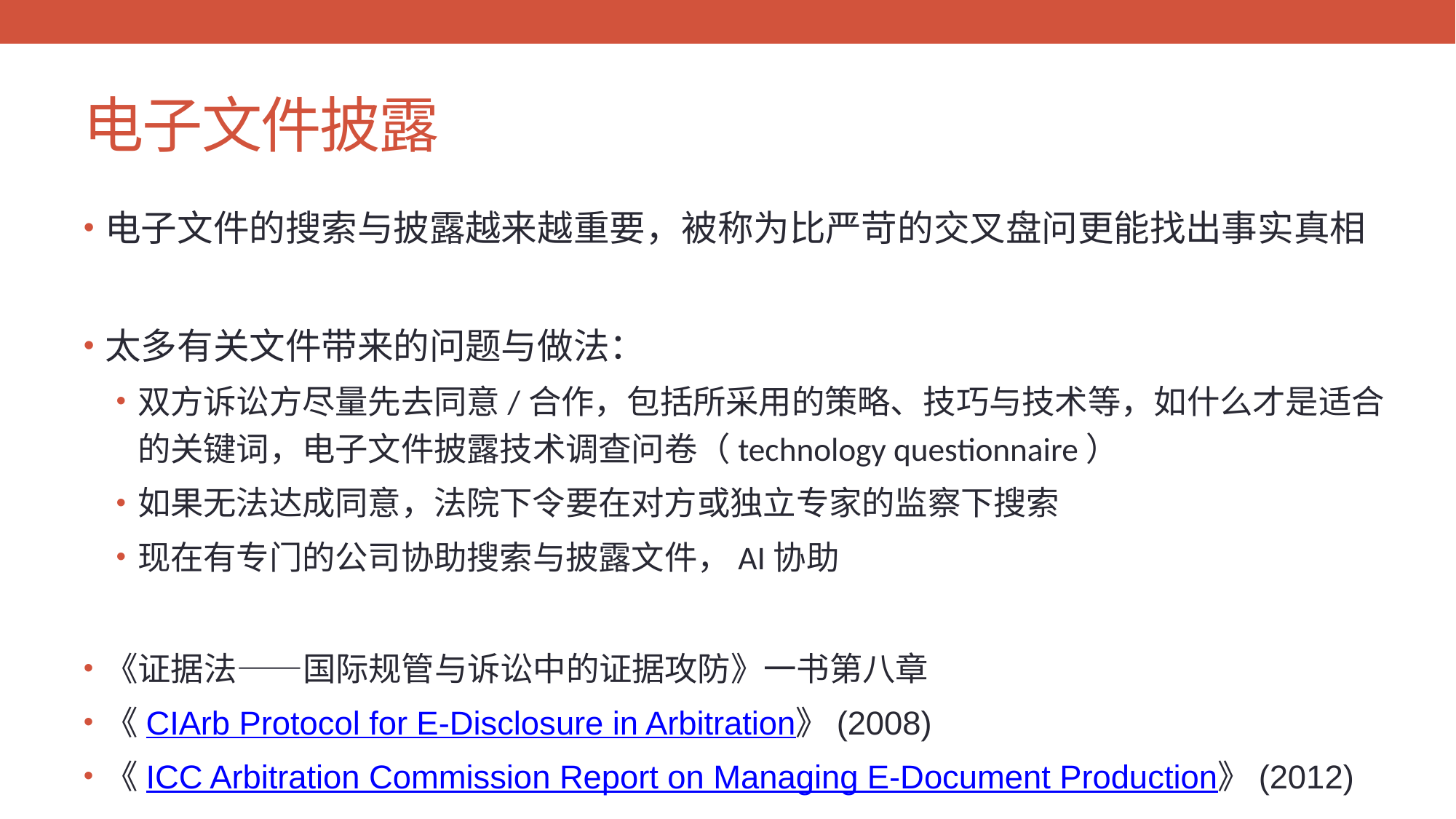

# 电子文件披露
电子文件的搜索与披露越来越重要，被称为比严苛的交叉盘问更能找出事实真相

太多有关文件带来的问题与做法：
双方诉讼方尽量先去同意/合作，包括所采用的策略、技巧与技术等，如什么才是适合的关键词，电子文件披露技术调查问卷（technology questionnaire）
如果无法达成同意，法院下令要在对方或独立专家的监察下搜索
现在有专门的公司协助搜索与披露文件，AI协助

《证据法——国际规管与诉讼中的证据攻防》一书第八章
《CIArb Protocol for E-Disclosure in Arbitration》(2008)
《ICC Arbitration Commission Report on Managing E-Document Production》(2012)